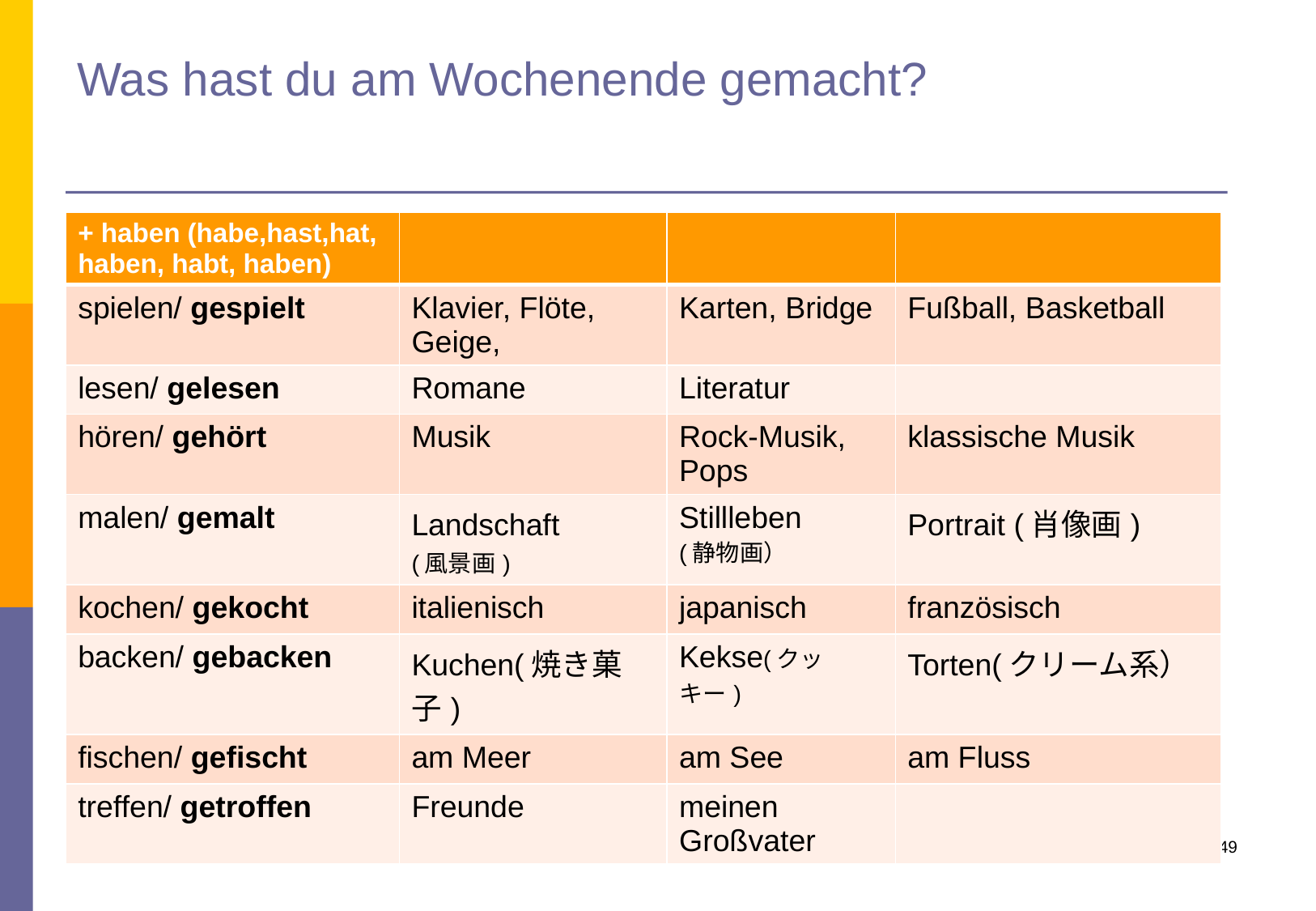

# Was hast du am Wochenende gemacht?
| + haben (habe,hast,hat, haben, habt, haben) |  |  |  |
| --- | --- | --- | --- |
| spielen/ gespielt | Klavier, Flöte, Geige, | Karten, Bridge | Fußball, Basketball |
| lesen/ gelesen | Romane | Literatur |  |
| hören/ gehört | Musik | Rock-Musik, Pops | klassische Musik |
| malen/ gemalt | Landschaft　 (風景画) | Stillleben (静物画） | Portrait (肖像画) |
| kochen/ gekocht | italienisch | japanisch | französisch |
| backen/ gebacken | Kuchen(焼き菓子) | Kekse(クッキー) | Torten(クリーム系） |
| fischen/ gefischt | am Meer | am See | am Fluss |
| treffen/ getroffen | Freunde | meinen Großvater |  |
49